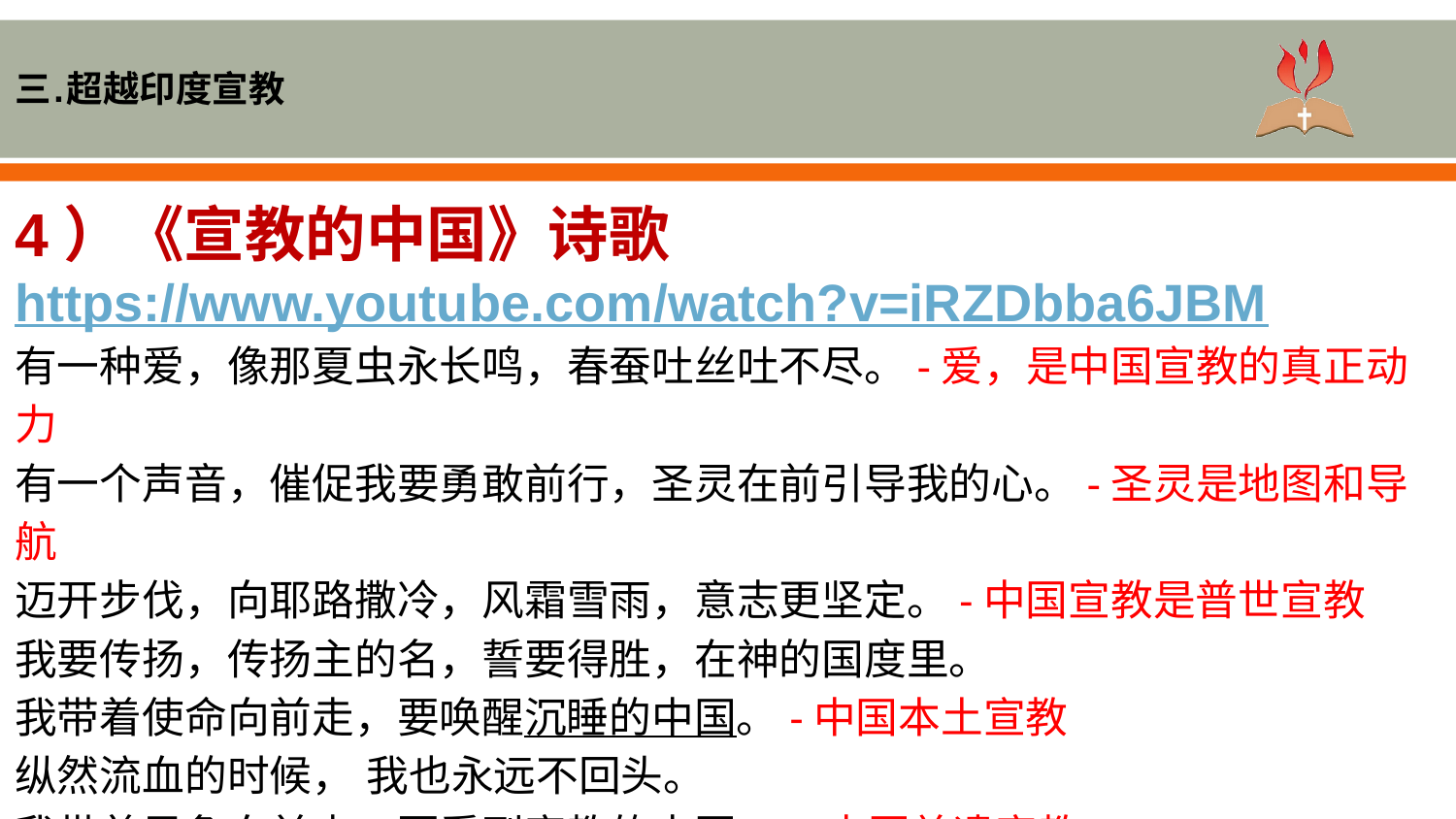

三.超越印度宣教
4）《宣教的中国》诗歌
https://www.youtube.com/watch?v=iRZDbba6JBM
有一种爱，像那夏虫永长鸣，春蚕吐丝吐不尽。-爱，是中国宣教的真正动力
有一个声音，催促我要勇敢前行，圣灵在前引导我的心。-圣灵是地图和导航
迈开步伐，向耶路撒冷，风霜雪雨，意志更坚定。-中国宣教是普世宣教
我要传扬，传扬主的名，誓要得胜，在神的国度里。
我带着使命向前走，要唤醒沉睡的中国。-中国本土宣教
纵然流血的时候， 我也永远不回头。
我带着异象向前走，要看到宣教的中国，- 中国差遣宣教
将福音传遍世界每个角落。-融入普世宣教（地极宣教）